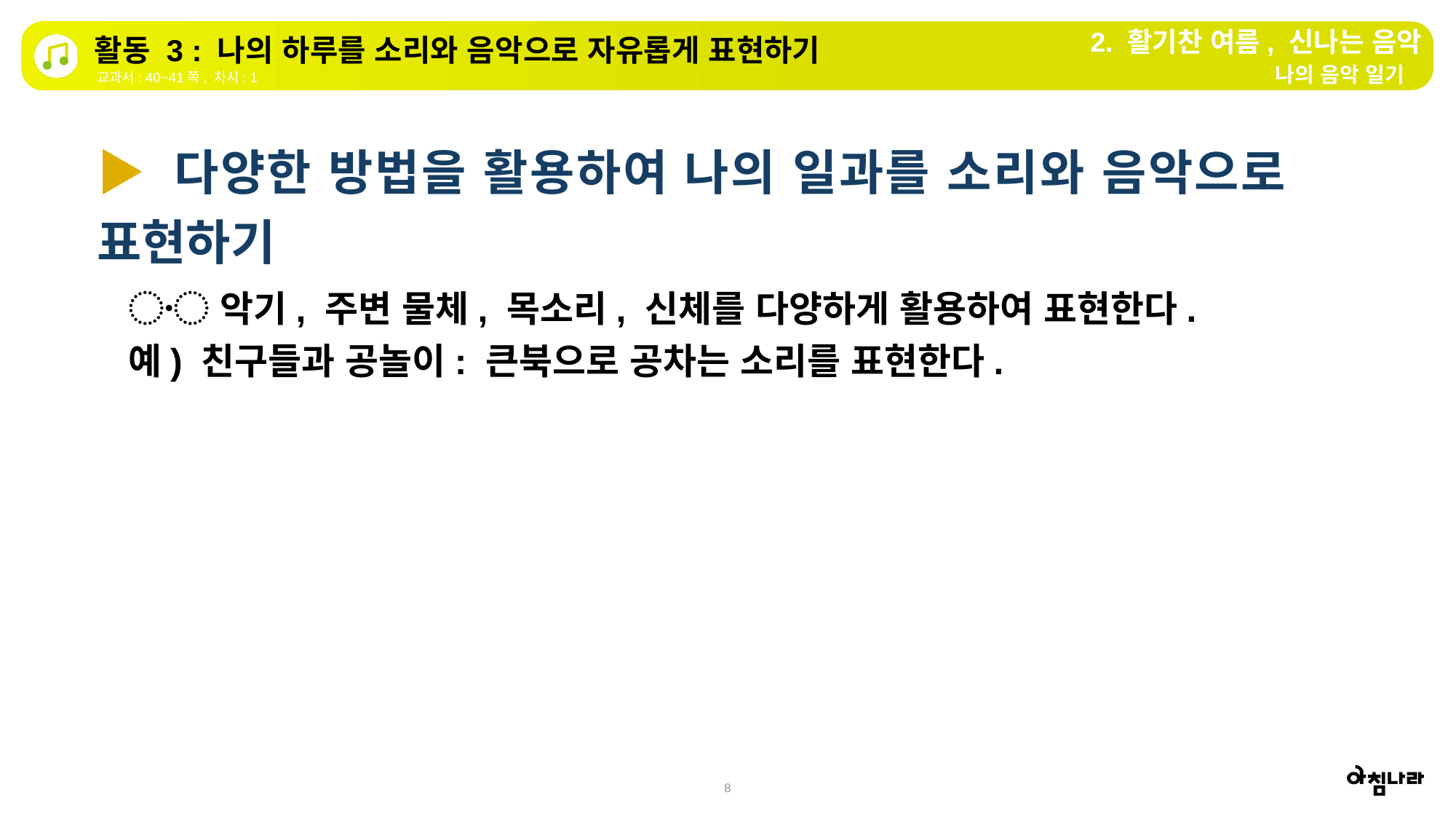

2. 활기찬 여름, 신나는 음악
활동 3 : 나의 하루를 소리와 음악으로 자유롭게 표현하기
나의 음악 일기
교과서: 40~41쪽, 차시: 1
▶ 다양한 방법을 활용하여 나의 일과를 소리와 음악으로 표현하기
〮 악기, 주변 물체, 목소리, 신체를 다양하게 활용하여 표현한다.
예) 친구들과 공놀이: 큰북으로 공차는 소리를 표현한다.
8
8
8